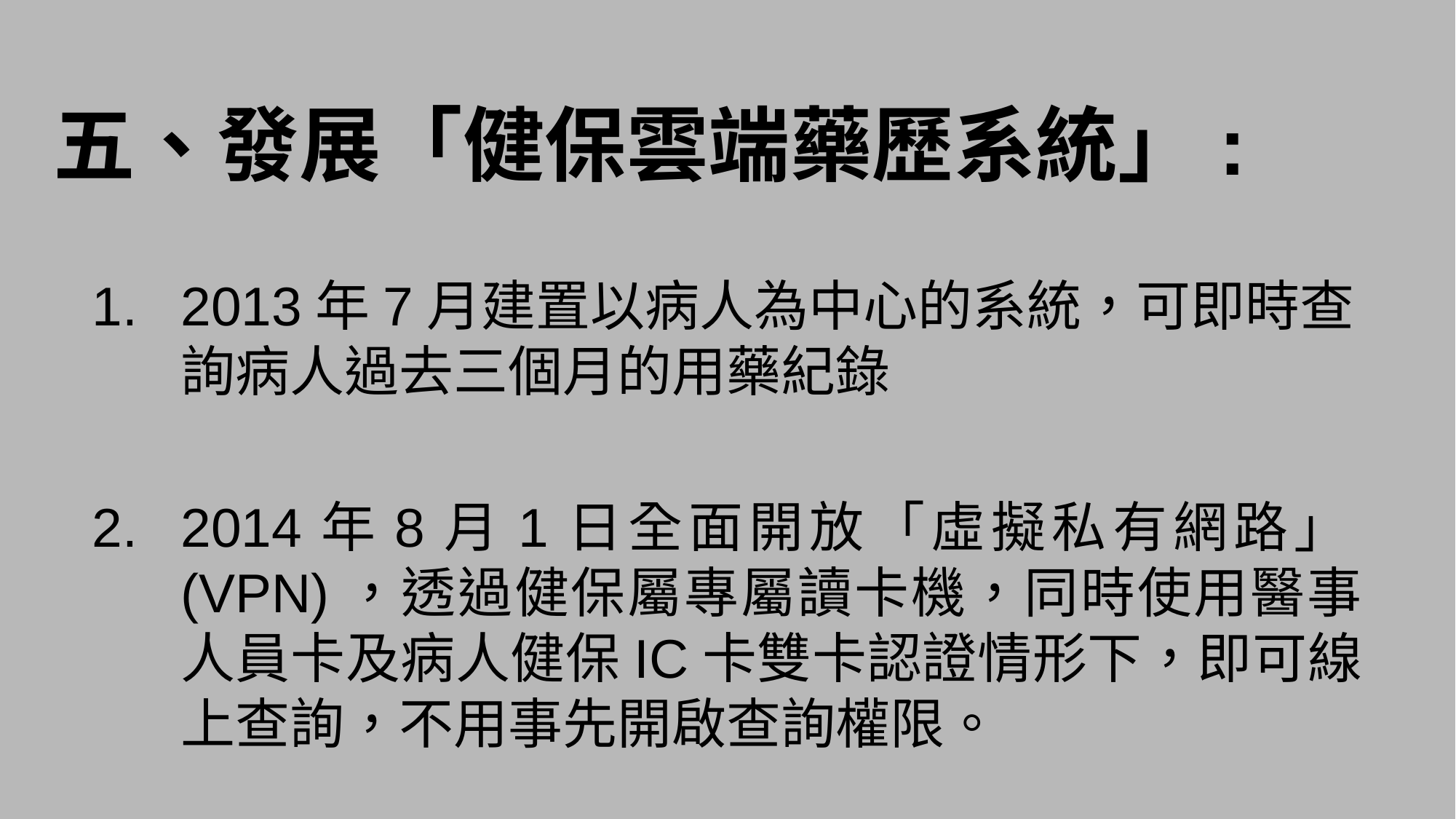

五、發展「健保雲端藥歷系統」:
2013年7月建置以病人為中心的系統，可即時查詢病人過去三個月的用藥紀錄
2014年8月1日全面開放「虛擬私有網路」(VPN)，透過健保屬專屬讀卡機，同時使用醫事人員卡及病人健保IC卡雙卡認證情形下，即可線上查詢，不用事先開啟查詢權限。